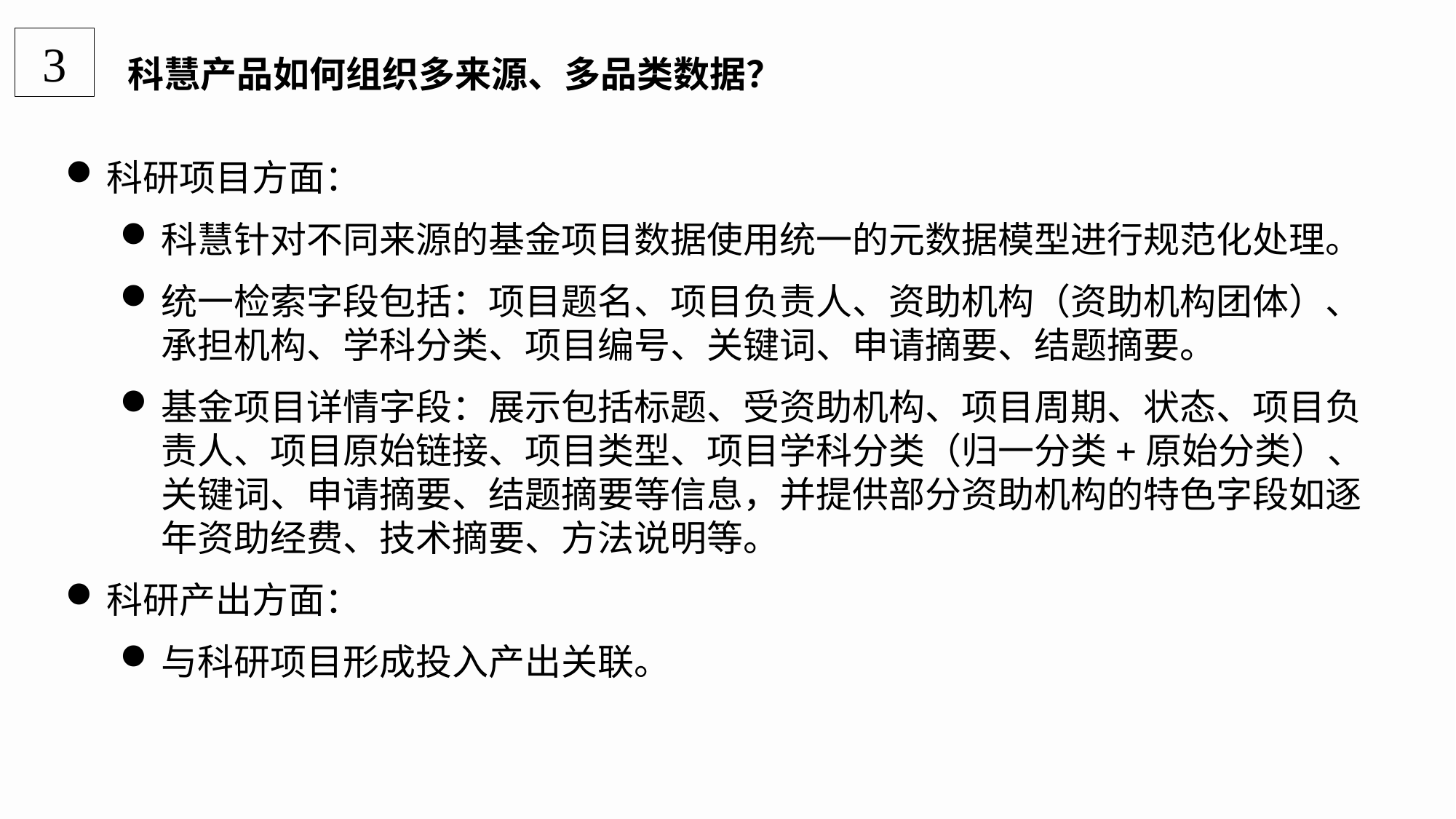

科慧产品如何组织多来源、多品类数据？
3
科研项目方面：
科慧针对不同来源的基金项目数据使用统一的元数据模型进行规范化处理。
统一检索字段包括：项目题名、项目负责人、资助机构（资助机构团体）、承担机构、学科分类、项目编号、关键词、申请摘要、结题摘要。
基金项目详情字段：展示包括标题、受资助机构、项目周期、状态、项目负责人、项目原始链接、项目类型、项目学科分类（归一分类+原始分类）、关键词、申请摘要、结题摘要等信息，并提供部分资助机构的特色字段如逐年资助经费、技术摘要、方法说明等。
科研产出方面：
与科研项目形成投入产出关联。